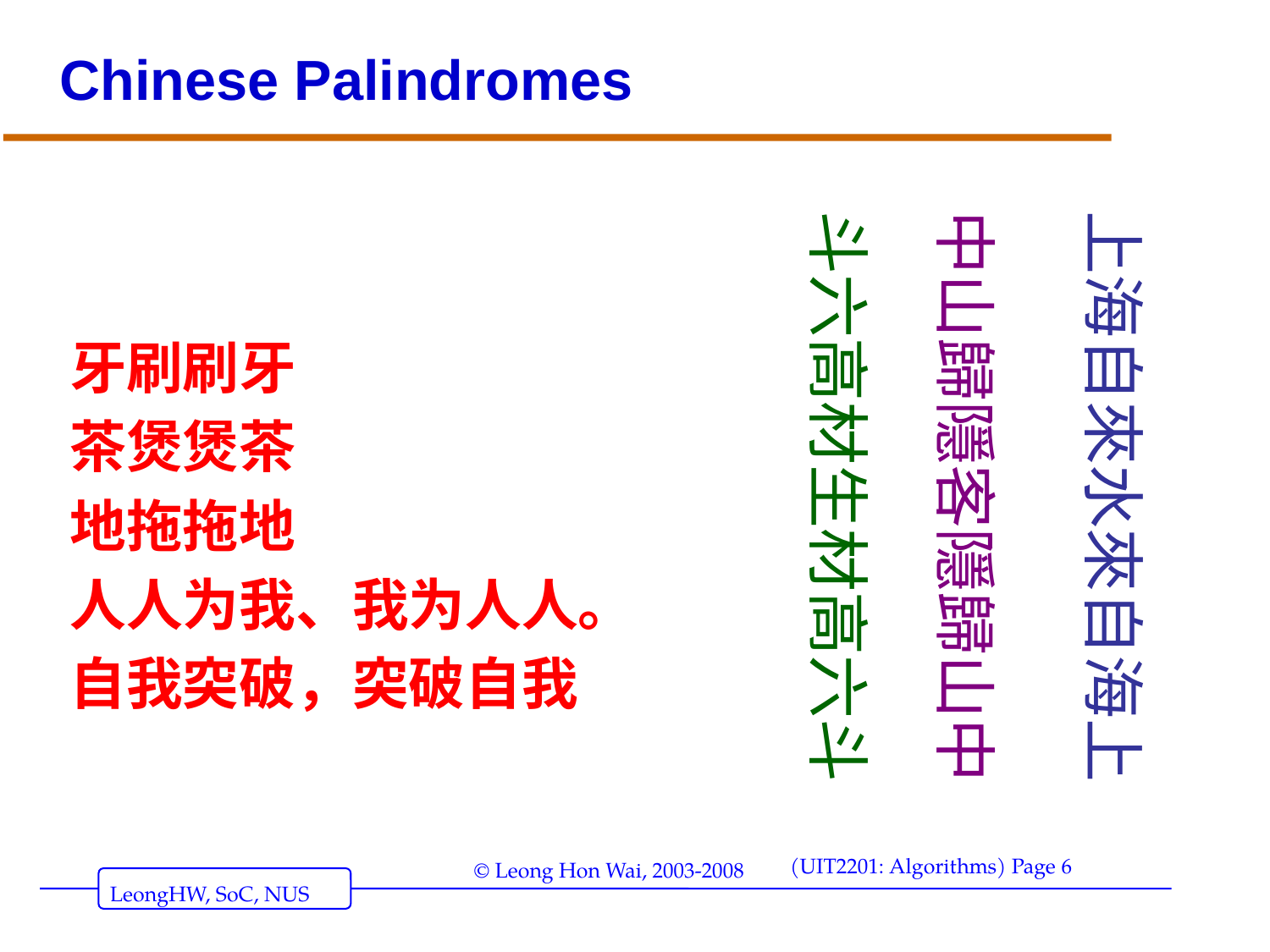

# Chinese Palindromes
斗六高材生材高六斗
中山歸隱客隱歸山中
上海自來水來自海上
牙刷刷牙
茶煲煲茶
地拖拖地
人人为我、我为人人。
自我突破，突破自我